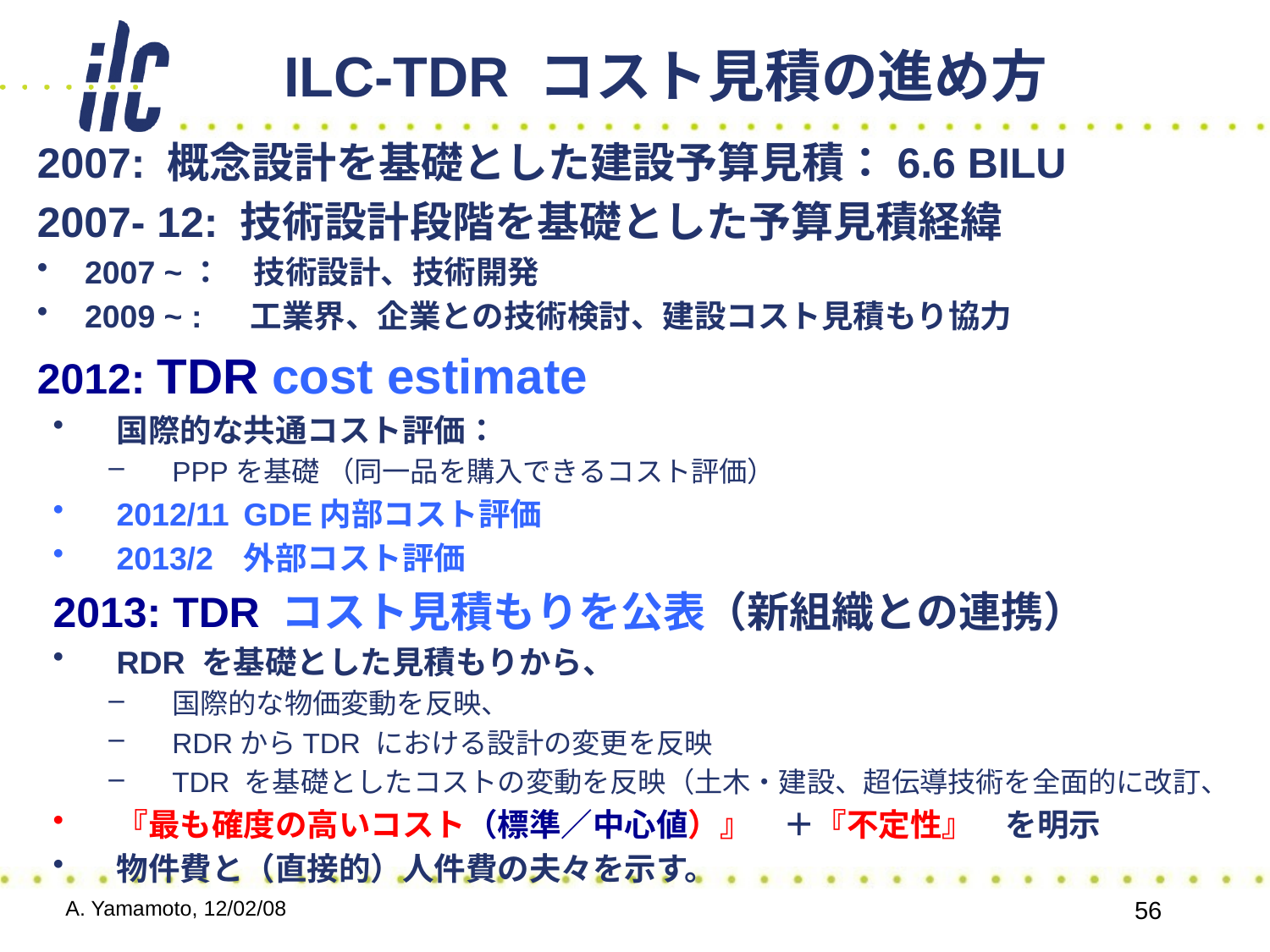

# ILC-TDR コスト見積の進め方
2007: 概念設計を基礎とした建設予算見積：6.6 BILU
2007- 12: 技術設計段階を基礎とした予算見積経緯
2007 ~：　技術設計、技術開発
2009 ~ : 　工業界、企業との技術検討、建設コスト見積もり協力
2012: TDR cost estimate
国際的な共通コスト評価：
PPPを基礎 （同一品を購入できるコスト評価）
2012/11 	GDE内部コスト評価
2013/2 	外部コスト評価
2013: TDR コスト見積もりを公表（新組織との連携）
RDR を基礎とした見積もりから、
国際的な物価変動を反映、
RDRからTDR における設計の変更を反映
TDR を基礎としたコストの変動を反映（土木・建設、超伝導技術を全面的に改訂、
『最も確度の高いコスト（標準／中心値）』　＋『不定性』　を明示
物件費と（直接的）人件費の夫々を示す。

A. Yamamoto, 12/02/08
56